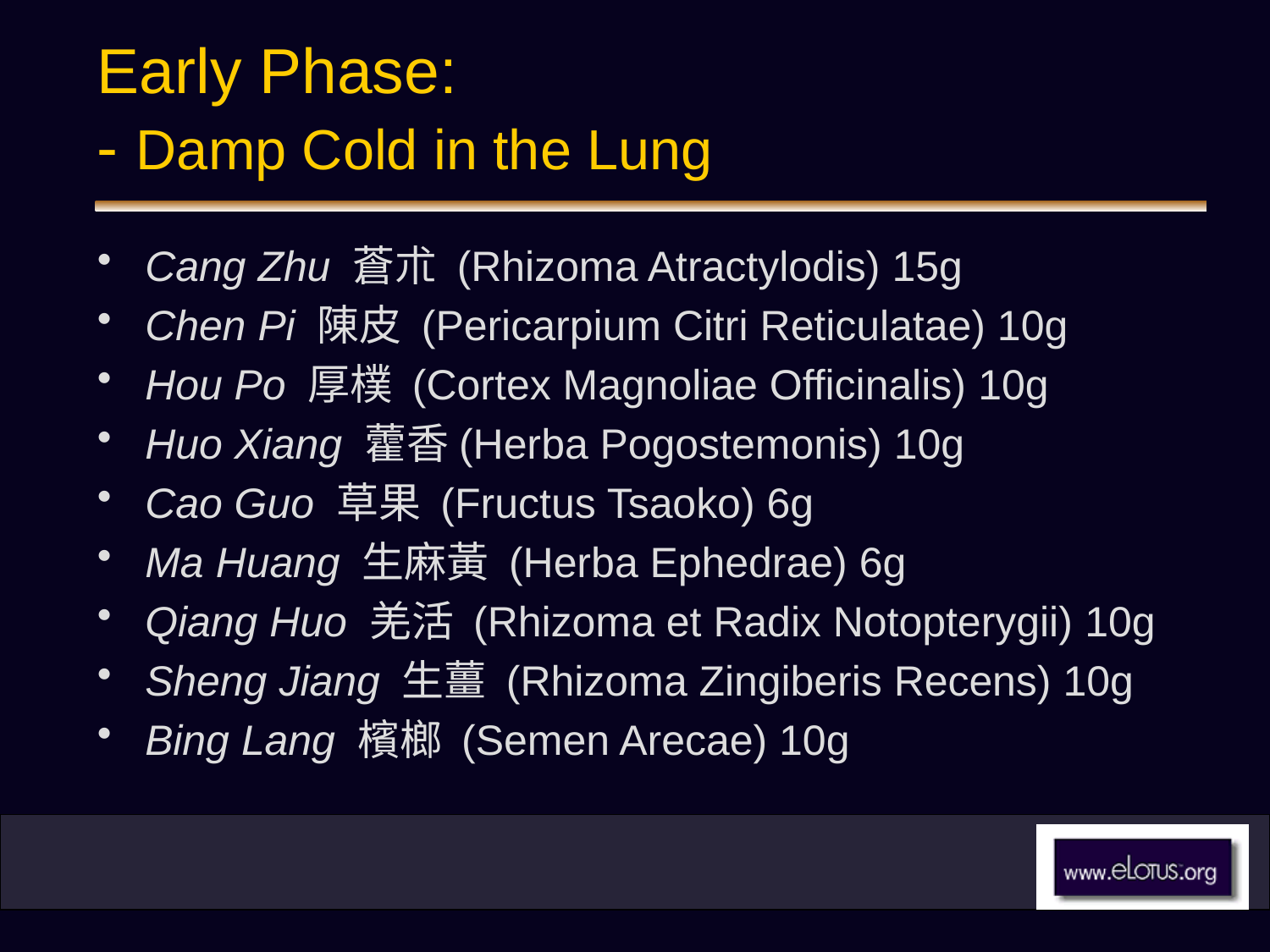

# Early Phase: - Damp Cold in the Lung
Cang Zhu 蒼朮 (Rhizoma Atractylodis) 15g
Chen Pi 陳皮 (Pericarpium Citri Reticulatae) 10g
Hou Po 厚樸 (Cortex Magnoliae Officinalis) 10g
Huo Xiang 藿香(Herba Pogostemonis) 10g
Cao Guo 草果 (Fructus Tsaoko) 6g
Ma Huang 生麻黃 (Herba Ephedrae) 6g
Qiang Huo 羌活 (Rhizoma et Radix Notopterygii) 10g
Sheng Jiang 生薑 (Rhizoma Zingiberis Recens) 10g
Bing Lang 檳榔 (Semen Arecae) 10g